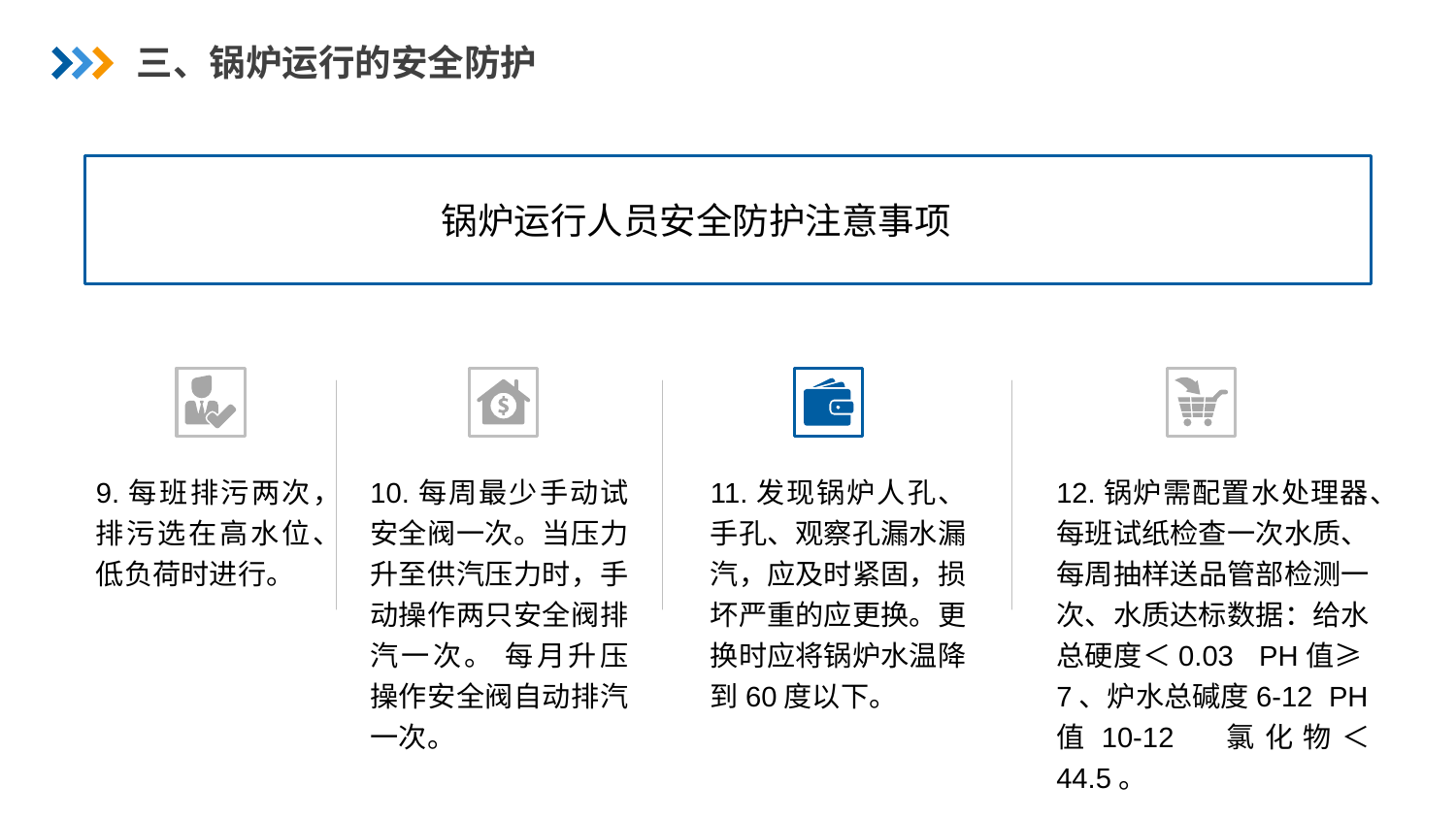

三、锅炉运行的安全防护

锅炉运行人员安全防护注意事项

9.每班排污两次，排污选在高水位、低负荷时进行。
10.每周最少手动试安全阀一次。当压力升至供汽压力时，手动操作两只安全阀排汽一次。 每月升压操作安全阀自动排汽一次。
11.发现锅炉人孔、手孔、观察孔漏水漏汽，应及时紧固，损坏严重的应更换。更换时应将锅炉水温降到60度以下。
12.锅炉需配置水处理器、每班试纸检查一次水质、每周抽样送品管部检测一次、水质达标数据：给水总硬度＜0.03   PH值≥7、炉水总碱度6-12  PH值10-12  氯化物＜ 44.5。